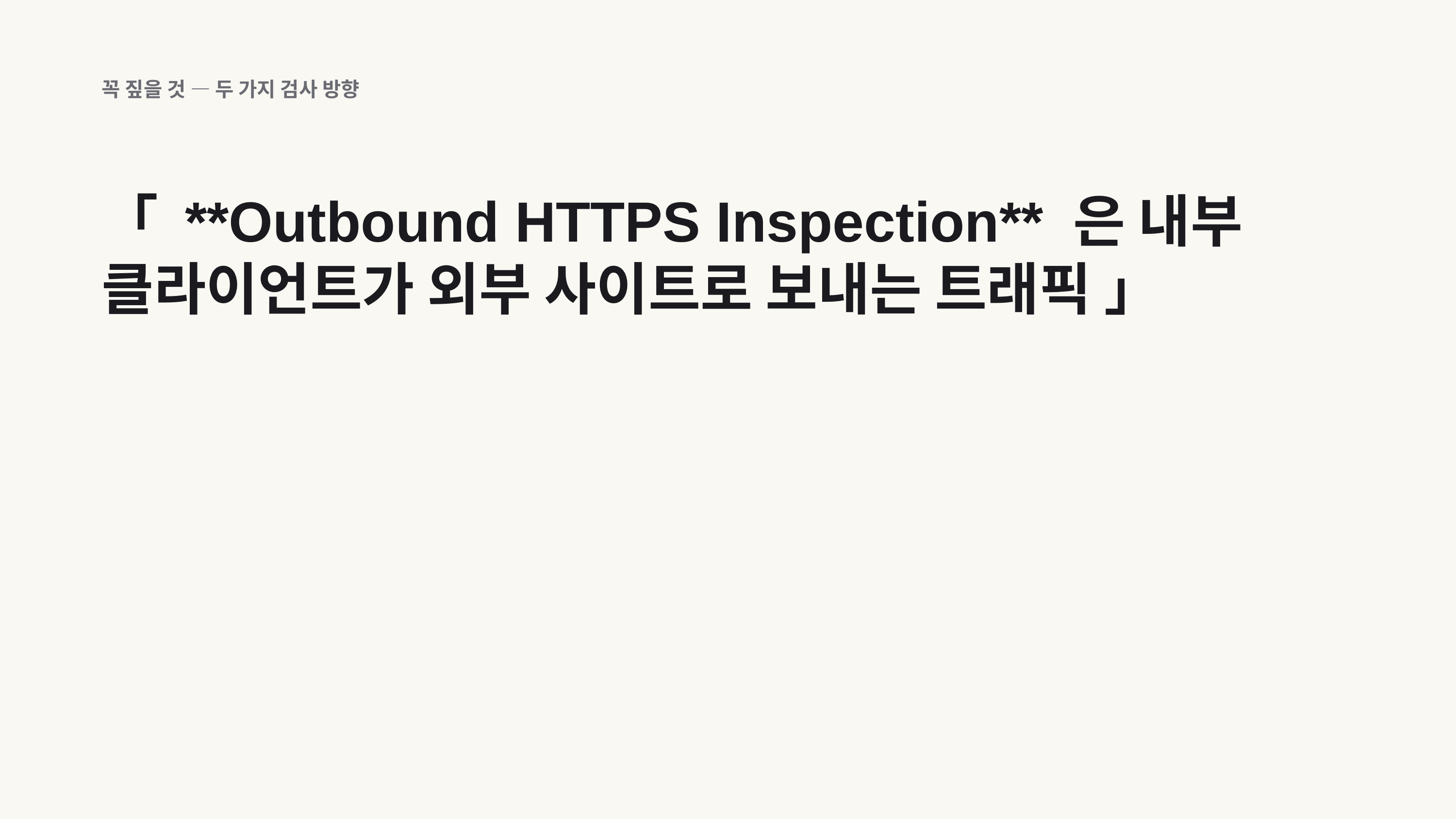

꼭 짚을 것 — 두 가지 검사 방향
「 **Outbound HTTPS Inspection** 은 내부 클라이언트가 외부 사이트로 보내는 트래픽 」